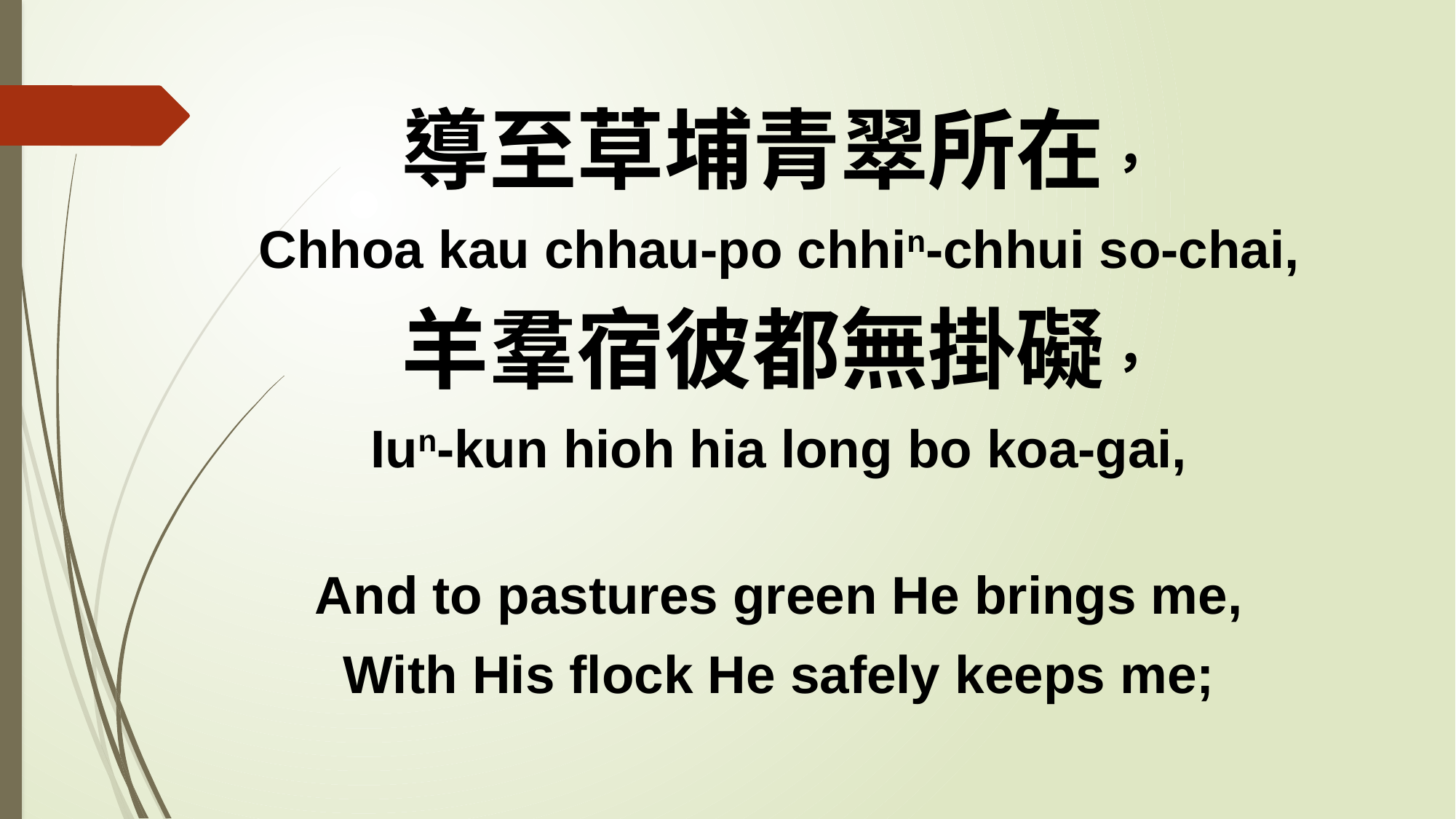

導至草埔青翠所在，
Chhoa kau chhau-po chhin-chhui so-chai,
羊羣宿彼都無掛礙，
Iun-kun hioh hia long bo koa-gai,

And to pastures green He brings me,
With His flock He safely keeps me;